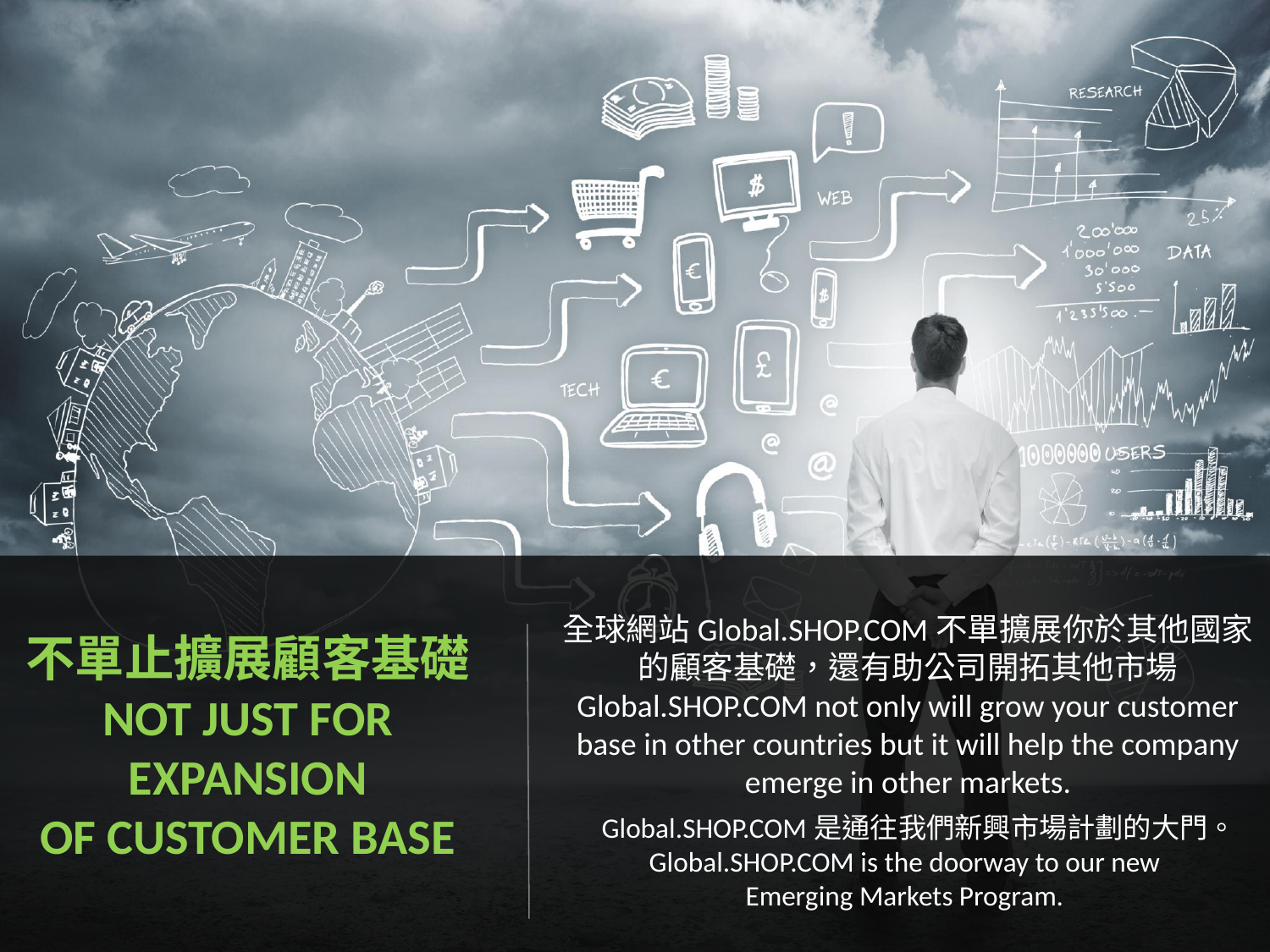

# 不單止擴展顧客基礎 Not Just for Expansion of Customer Base
全球網站Global.SHOP.COM不單擴展你於其他國家的顧客基礎，還有助公司開拓其他市場
Global.SHOP.COM not only will grow your customer base in other countries but it will help the company emerge in other markets.
Global.SHOP.COM是通往我們新興市場計劃的大門。
Global.SHOP.COM is the doorway to our new Emerging Markets Program.